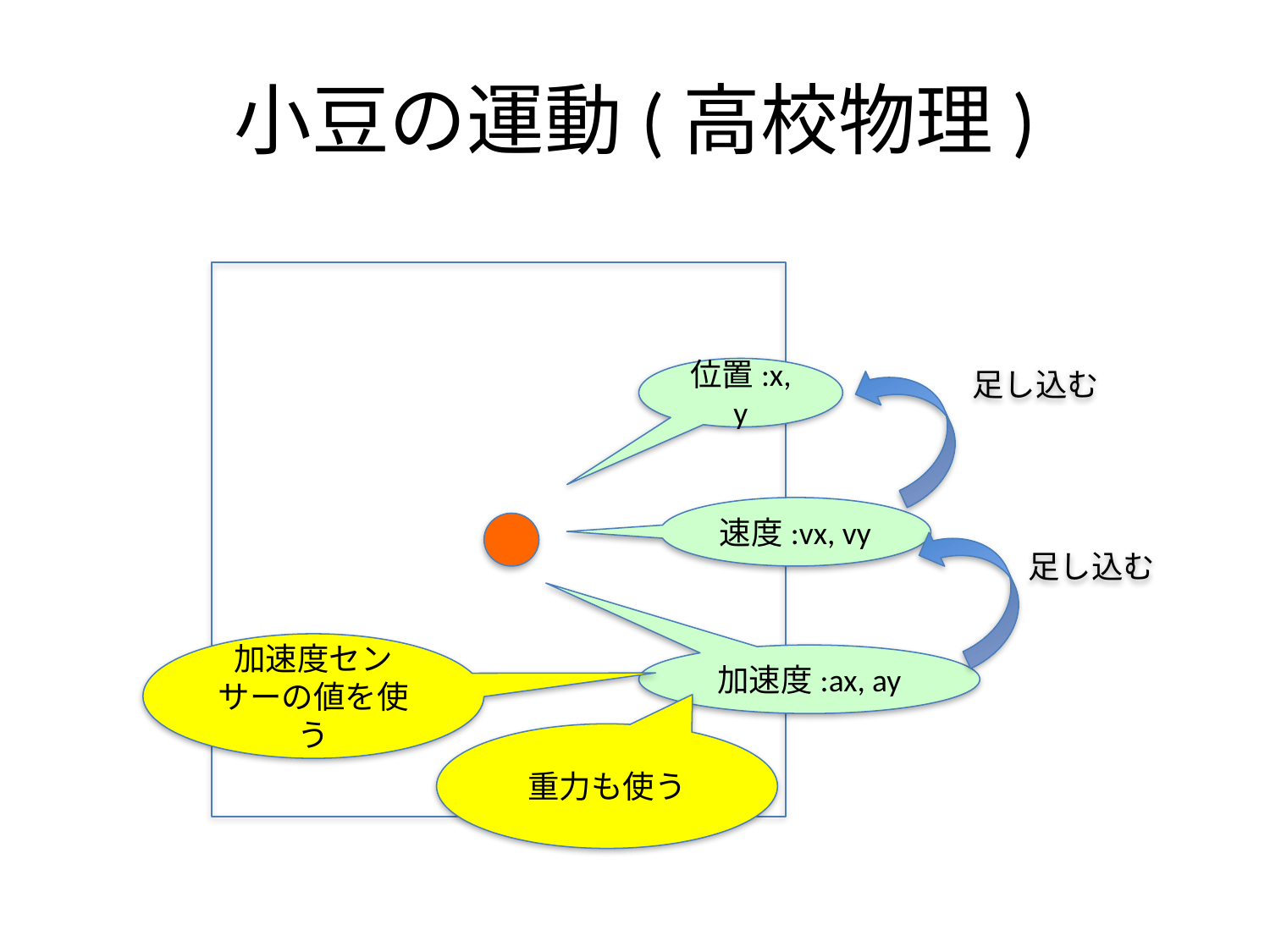

# 小豆の運動(高校物理)

位置:x, y
足し込む
速度:vx, vy

足し込む
加速度センサーの値を使う
加速度:ax, ay
重力も使う